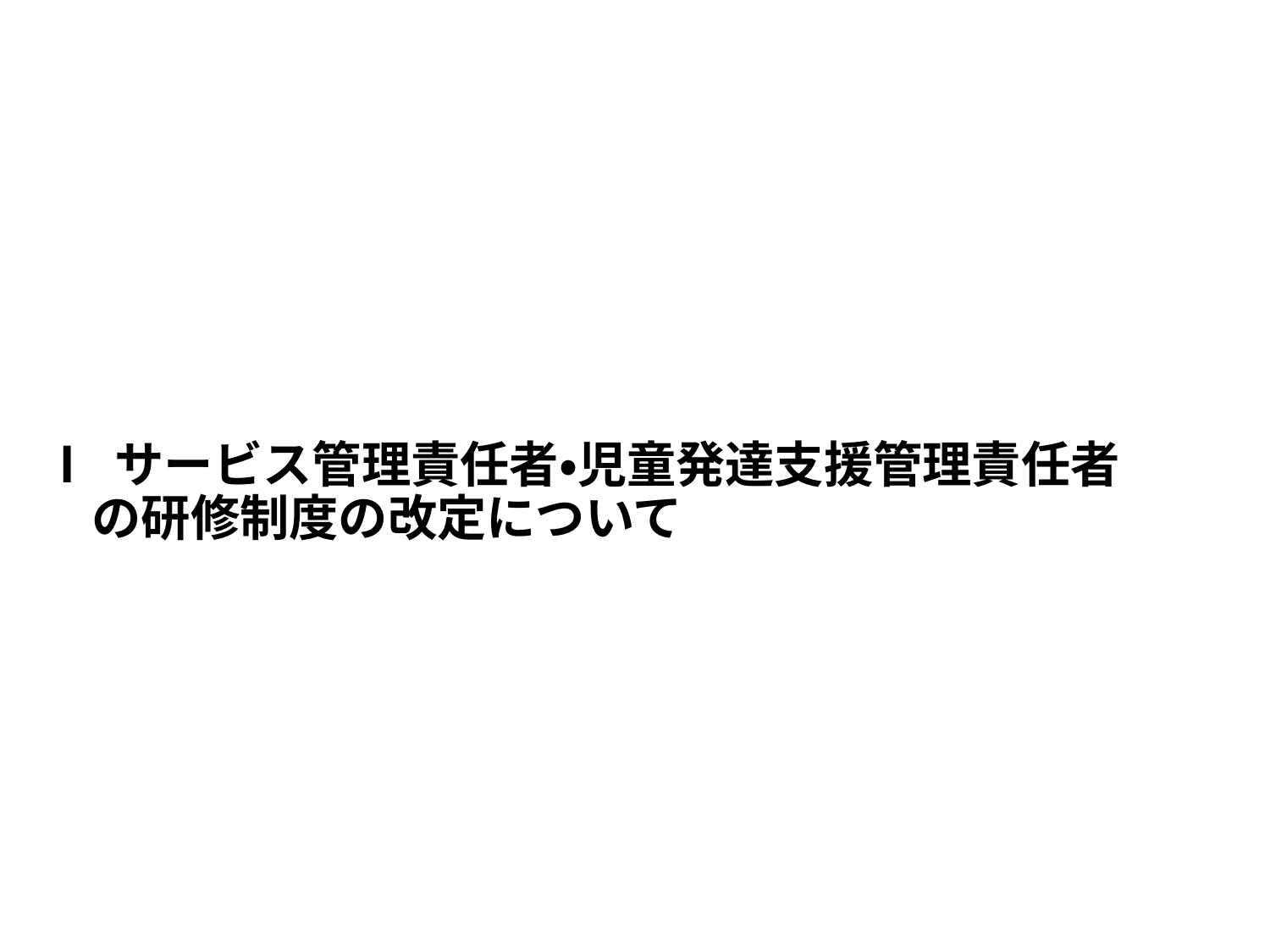

# Ⅰ サービス管理責任者・児童発達支援管理責任者 　の研修制度の改定について